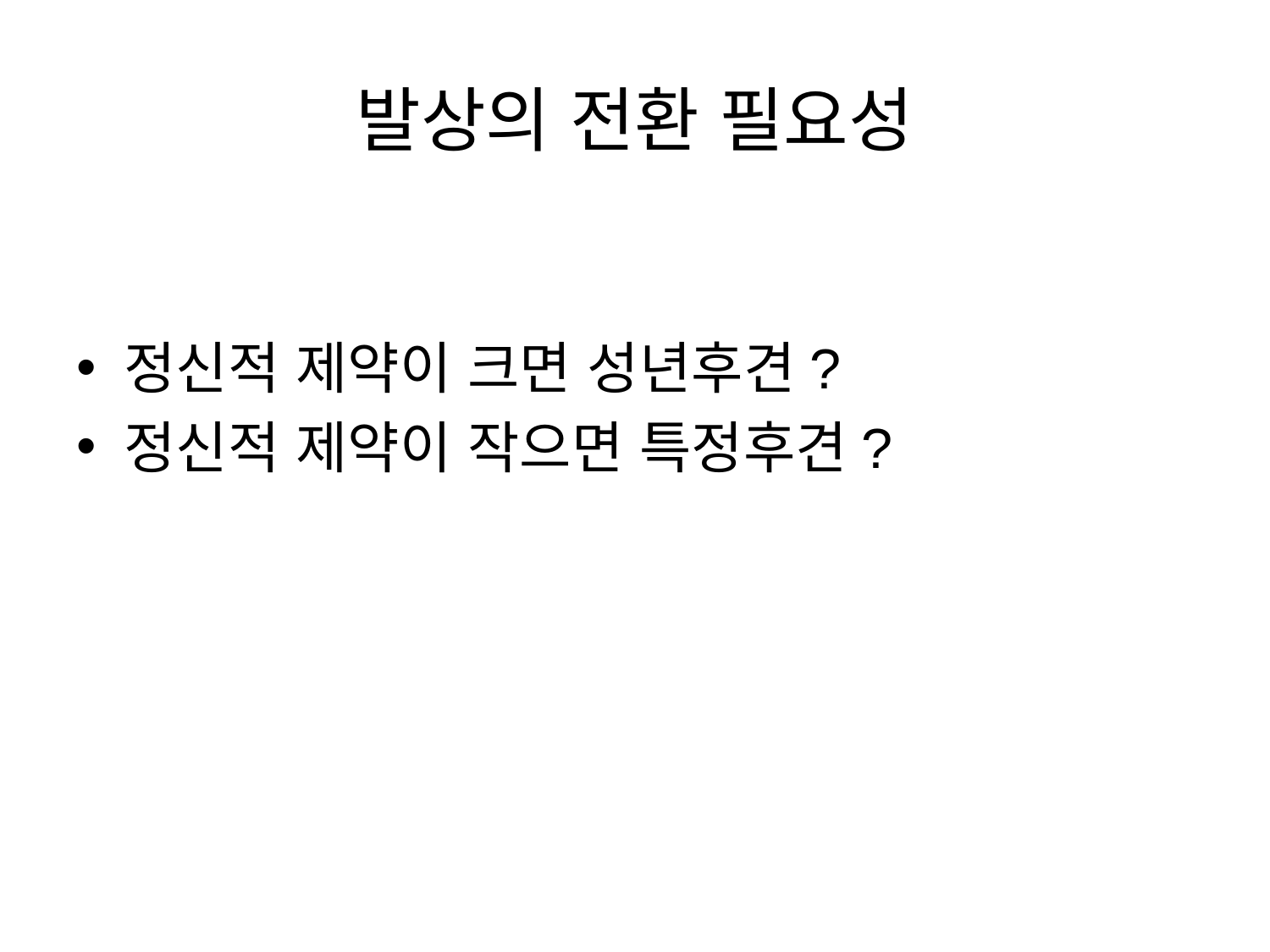

# 발상의 전환 필요성

정신적 제약이 크면 성년후견?
정신적 제약이 작으면 특정후견?